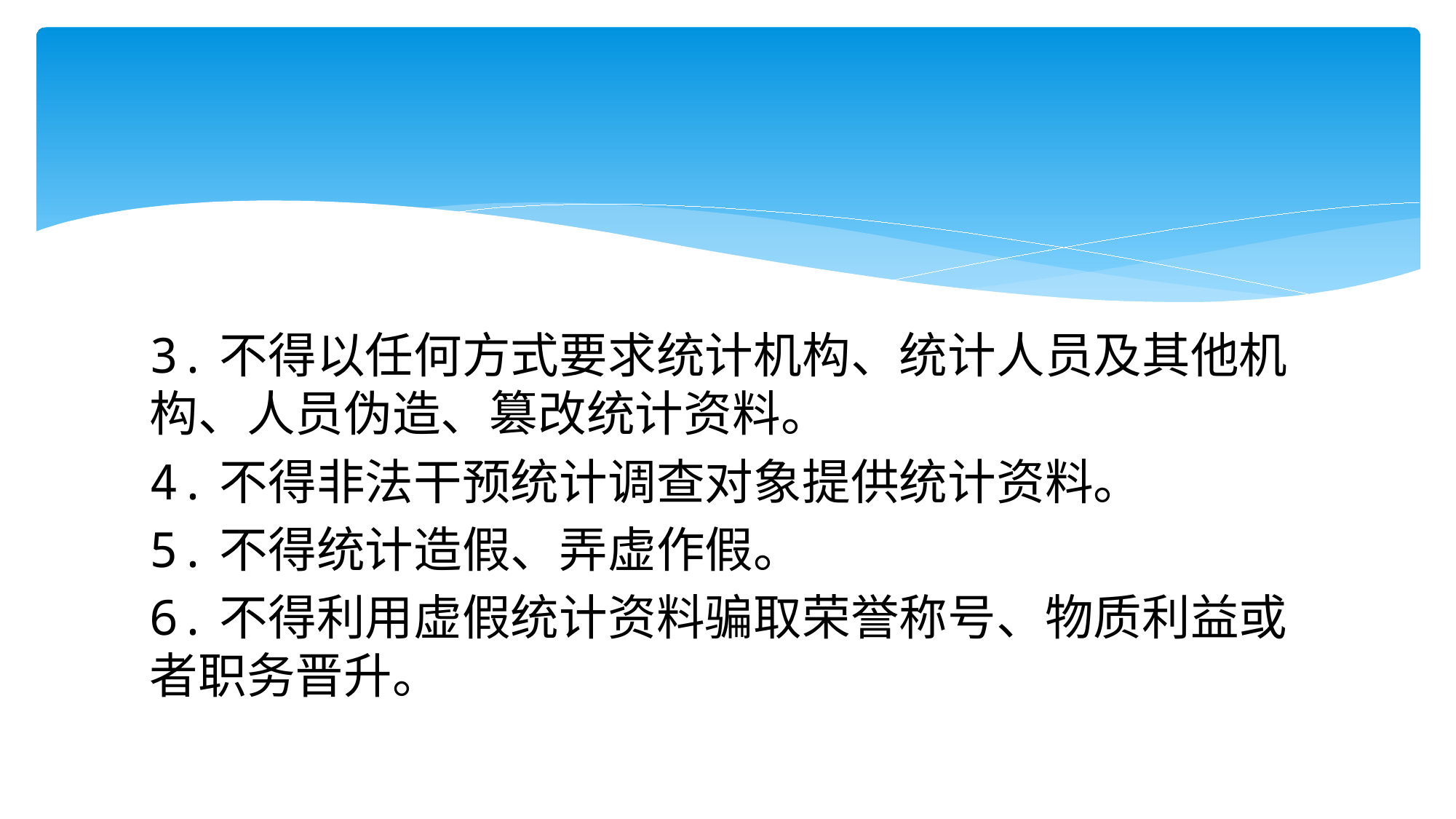

3.不得以任何方式要求统计机构、统计人员及其他机构、人员伪造、篡改统计资料。
4.不得非法干预统计调查对象提供统计资料。
5.不得统计造假、弄虚作假。
6.不得利用虚假统计资料骗取荣誉称号、物质利益或者职务晋升。